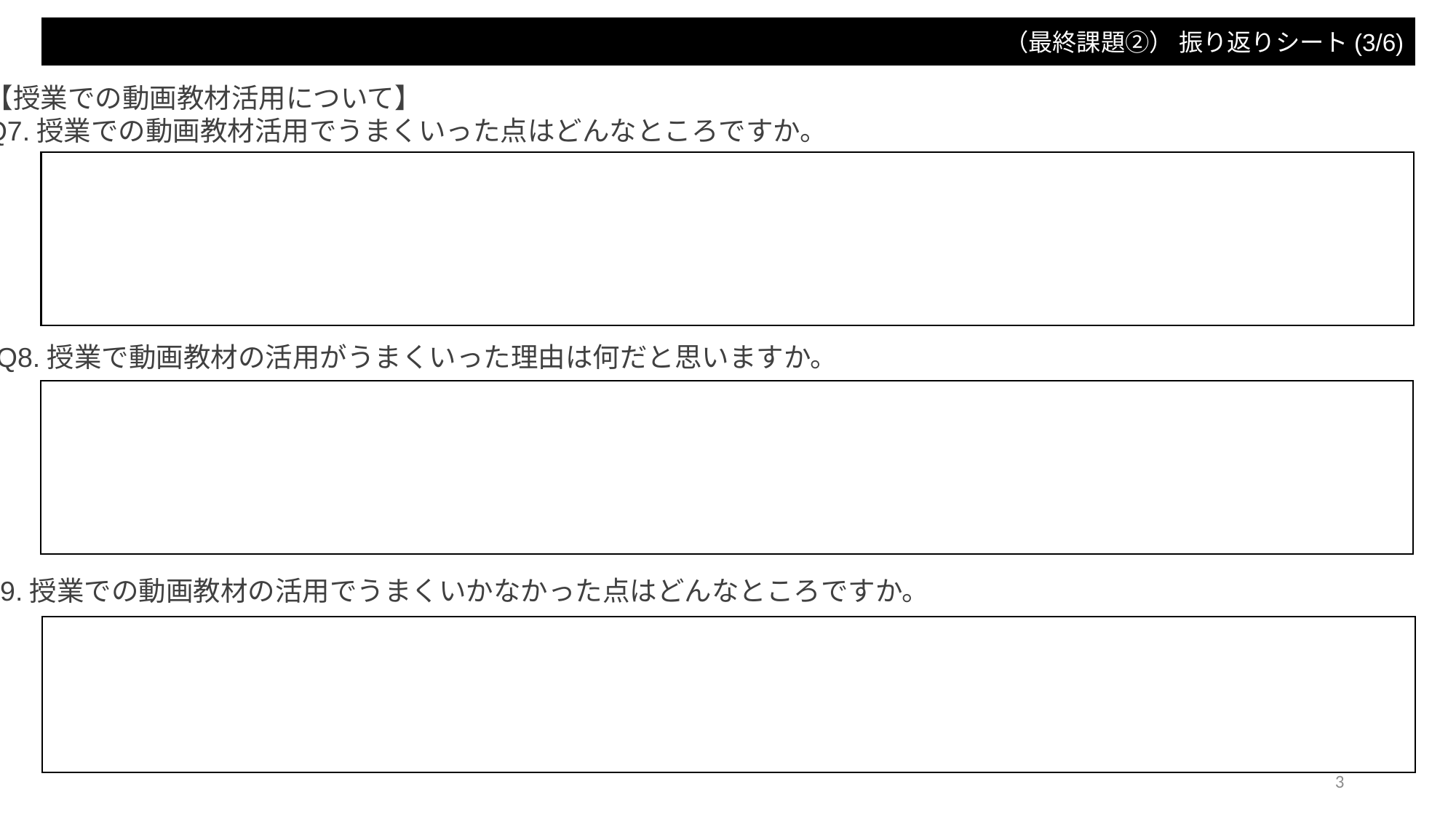

（最終課題②） 振り返りシート(3/6)
【授業での動画教材活用について】
Q7.授業での動画教材活用でうまくいった点はどんなところですか。

Q8.授業で動画教材の活用がうまくいった理由は何だと思いますか。

Q9.授業での動画教材の活用でうまくいかなかった点はどんなところですか。

3